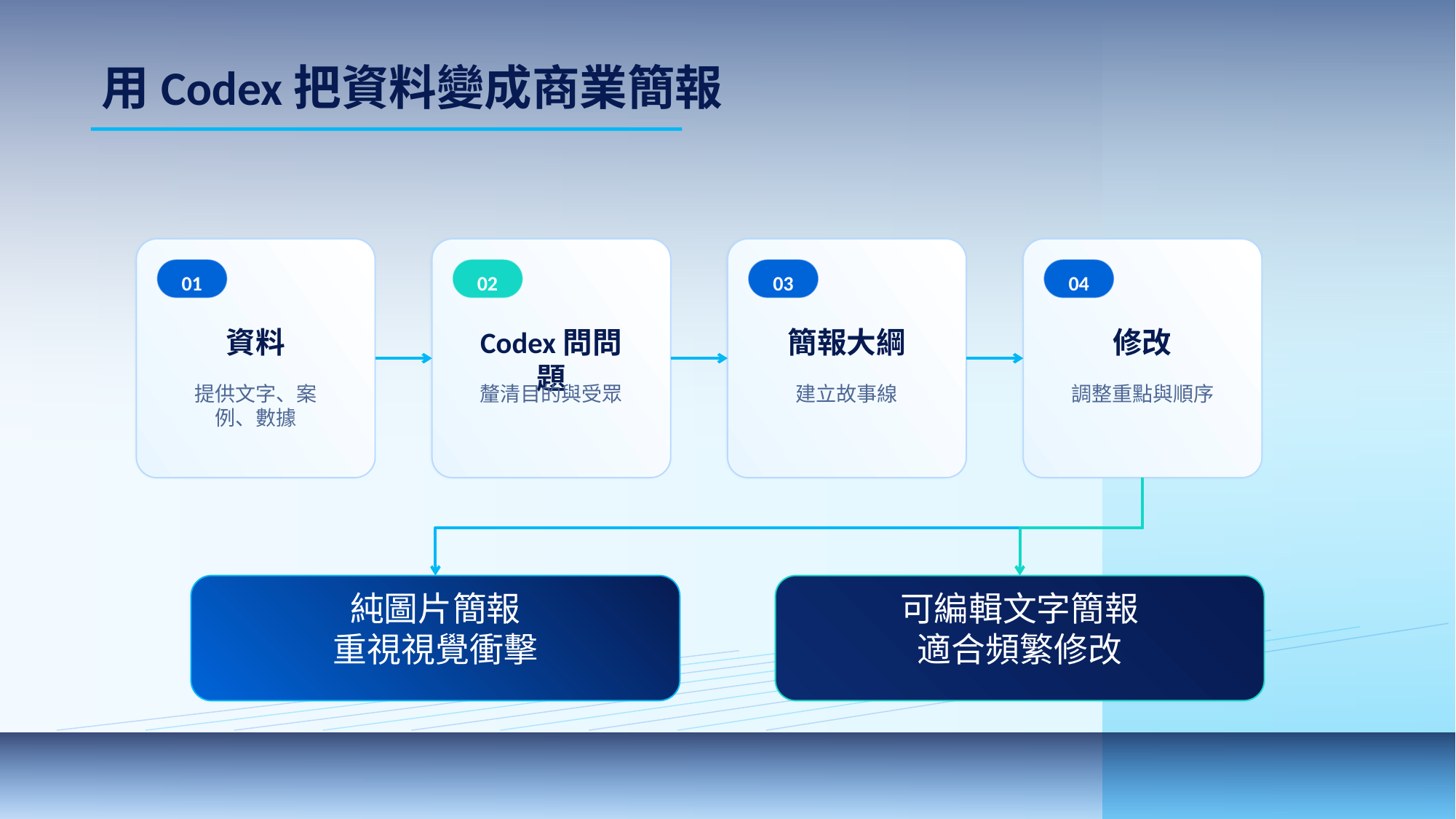

用Codex把資料變成商業簡報

01
02
03
04
資料
Codex問問題
簡報大綱
修改
提供文字、案例、數據
釐清目的與受眾
建立故事線
調整重點與順序
純圖片簡報
重視視覺衝擊
可編輯文字簡報
適合頻繁修改